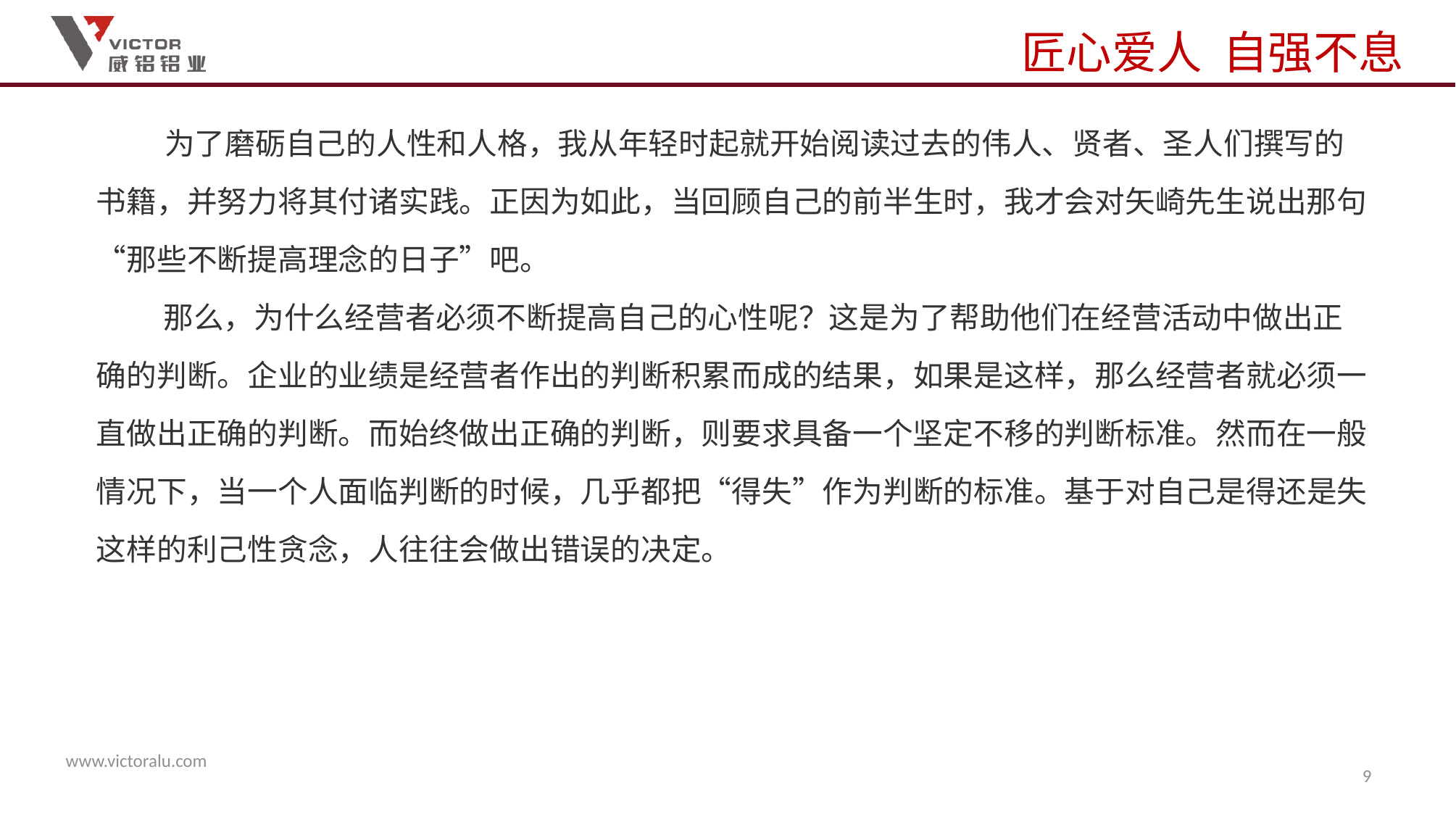

为了磨砺自己的人性和人格，我从年轻时起就开始阅读过去的伟人、贤者、圣人们撰写的书籍，并努力将其付诸实践。正因为如此，当回顾自己的前半生时，我才会对矢崎先生说出那句“那些不断提高理念的日子”吧。
          那么，为什么经营者必须不断提高自己的心性呢？这是为了帮助他们在经营活动中做出正确的判断。企业的业绩是经营者作出的判断积累而成的结果，如果是这样，那么经营者就必须一直做出正确的判断。而始终做出正确的判断，则要求具备一个坚定不移的判断标准。然而在一般情况下，当一个人面临判断的时候，几乎都把“得失”作为判断的标准。基于对自己是得还是失这样的利己性贪念，人往往会做出错误的决定。
9